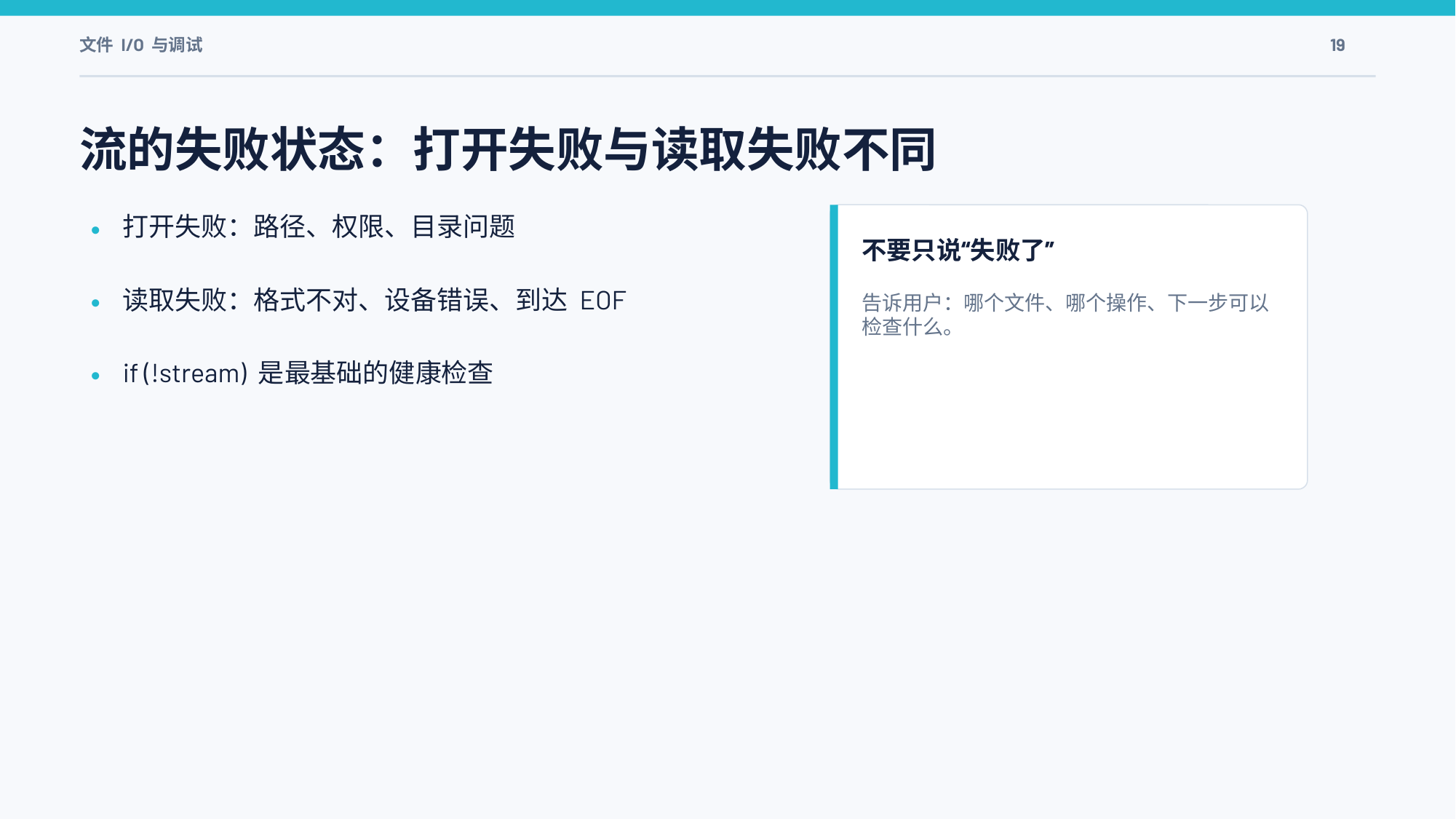

文件 I/O 与调试
19

流的失败状态：打开失败与读取失败不同

•
打开失败：路径、权限、目录问题
不要只说“失败了”
•
读取失败：格式不对、设备错误、到达 EOF
告诉用户：哪个文件、哪个操作、下一步可以检查什么。
•
if (!stream) 是最基础的健康检查